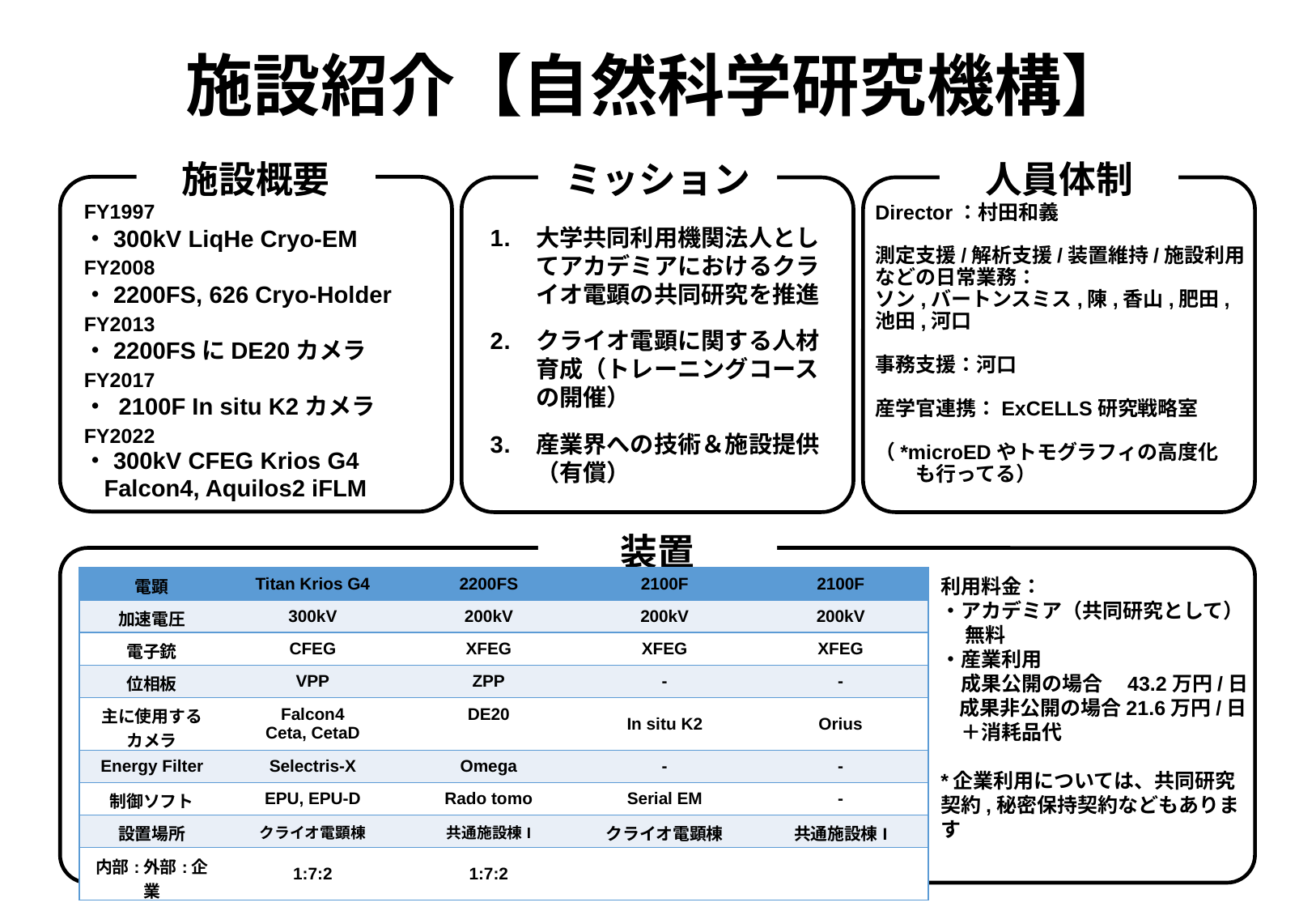

施設紹介【自然科学研究機構】
施設概要
ミッション
人員体制

FY1997
・300kV LiqHe Cryo-EM
FY2008
・2200FS, 626 Cryo-Holder
FY2013
・2200FSにDE20カメラ
FY2017
・ 2100F In situ K2カメラ
FY2022
・300kV CFEG Krios G4
   Falcon4, Aquilos2 iFLM
Director：村田和義

測定支援/解析支援/装置維持/施設利用などの日常業務：
ソン,バートンスミス,陳,香山,肥田,池田,河口

事務支援：河口

産学官連携：ExCELLS研究戦略室

（*microEDやトモグラフィの高度化
　　も行ってる）
大学共同利用機関法人としてアカデミアにおけるクライオ電顕の共同研究を推進

クライオ電顕に関する人材育成（トレーニングコースの開催）

産業界への技術＆施設提供（有償）
装置

| 電顕 | Titan Krios G4 | 2200FS | 2100F | 2100F |
| --- | --- | --- | --- | --- |
| 加速電圧 | 300kV | 200kV | 200kV | 200kV |
| 電子銃 | CFEG | XFEG | XFEG | XFEG |
| 位相板 | VPP | ZPP | - | - |
| 主に使用する カメラ | Falcon4 Ceta, CetaD | DE20 | In situ K2 | Orius |
| Energy Filter | Selectris-X | Omega | - | - |
| 制御ソフト | EPU, EPU-D | Rado tomo | Serial EM | - |
| 設置場所 | クライオ電顕棟 | 共通施設棟I | クライオ電顕棟 | 共通施設棟I |
| 内部:外部:企業 | 1:7:2 | 1:7:2 |  |  |
利用料金：
・アカデミア（共同研究として）
　 無料
・産業利用
　成果公開の場合　43.2万円/日
   成果非公開の場合21.6万円/日
　＋消耗品代

*企業利用については、共同研究契約,秘密保持契約などもあります